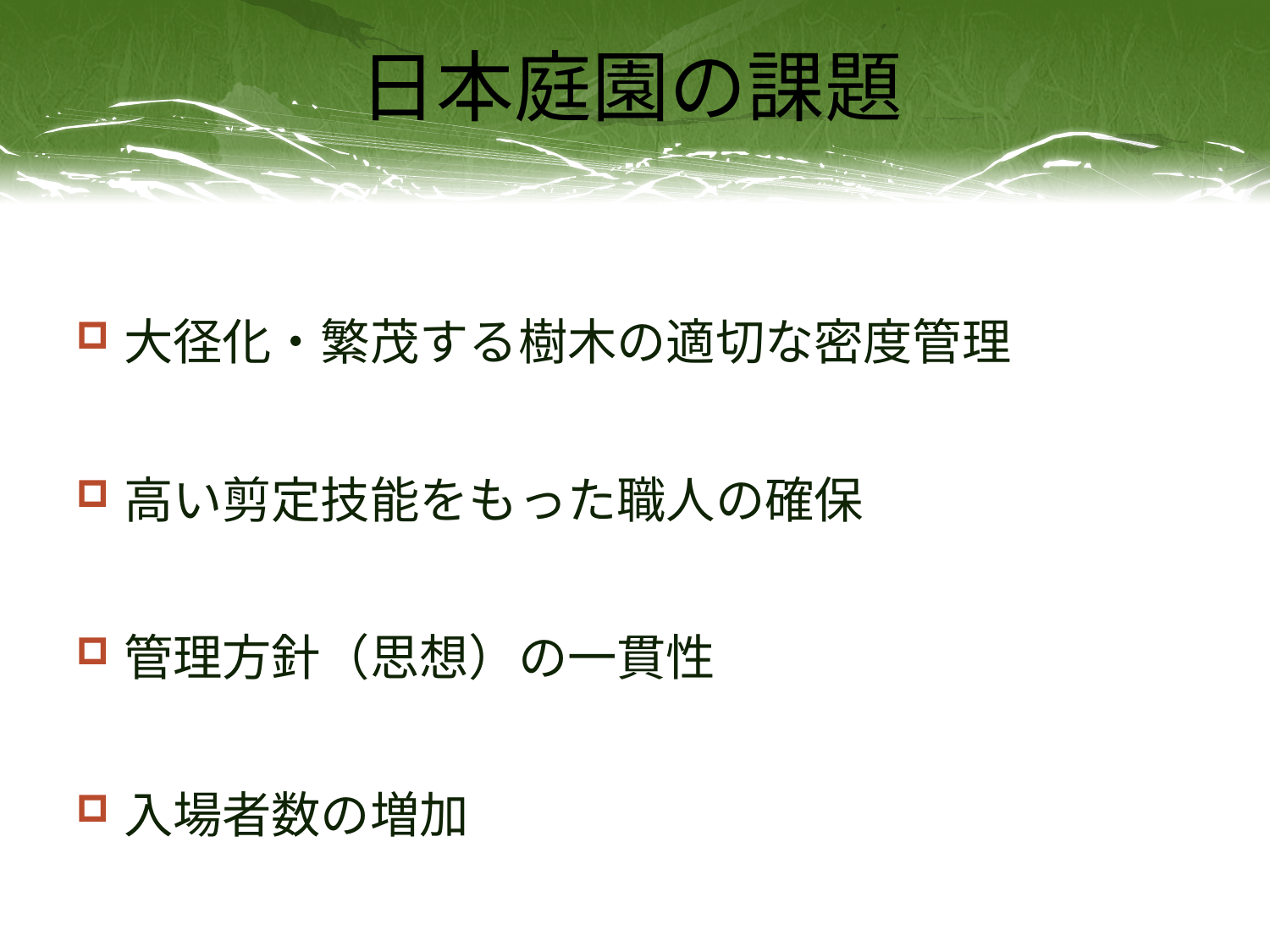

# 日本庭園の課題
大径化・繁茂する樹木の適切な密度管理
高い剪定技能をもった職人の確保
管理方針（思想）の一貫性
入場者数の増加